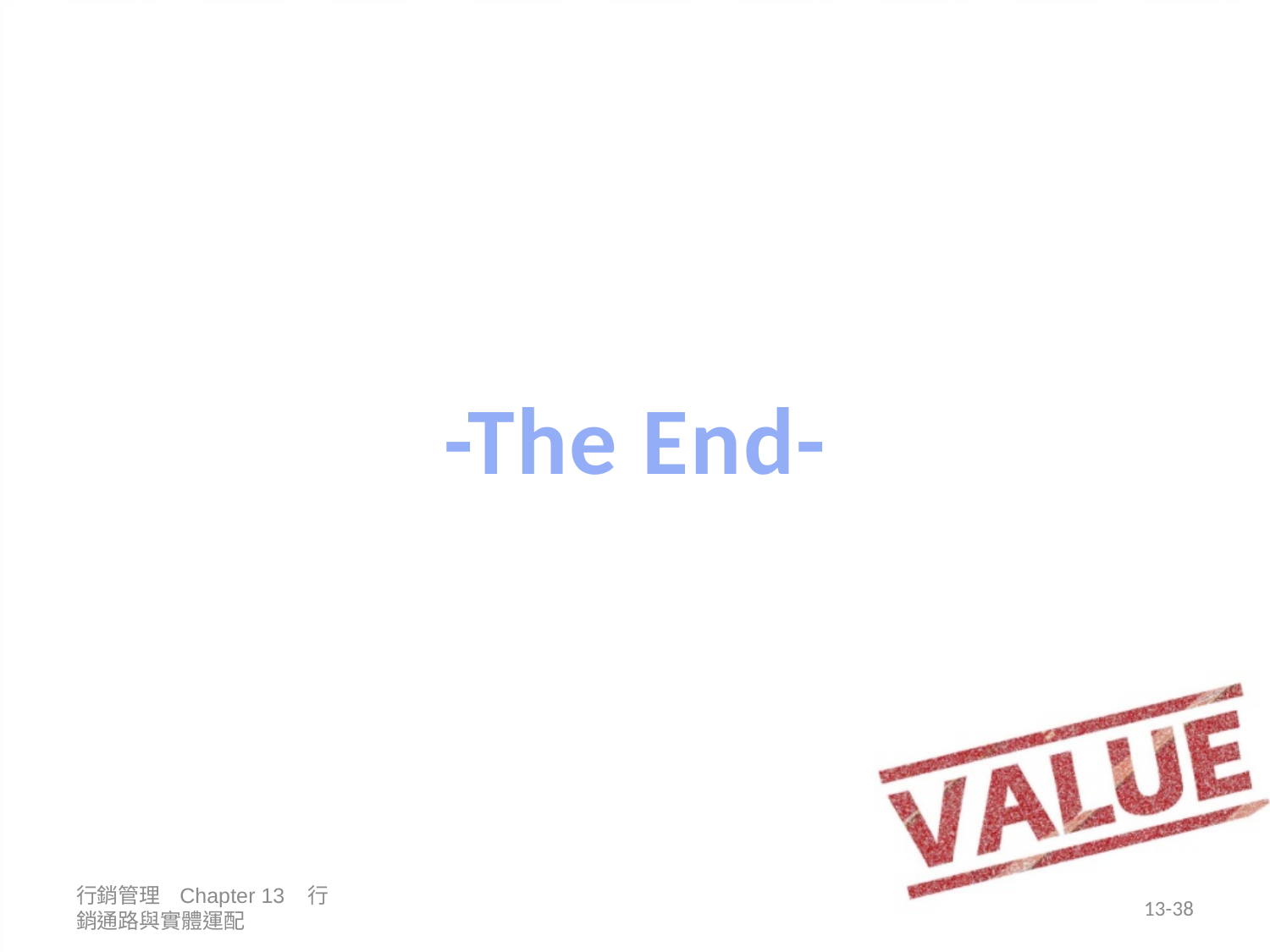

# -The End-
行銷管理   Chapter 13   行銷通路與實體運配
13-38